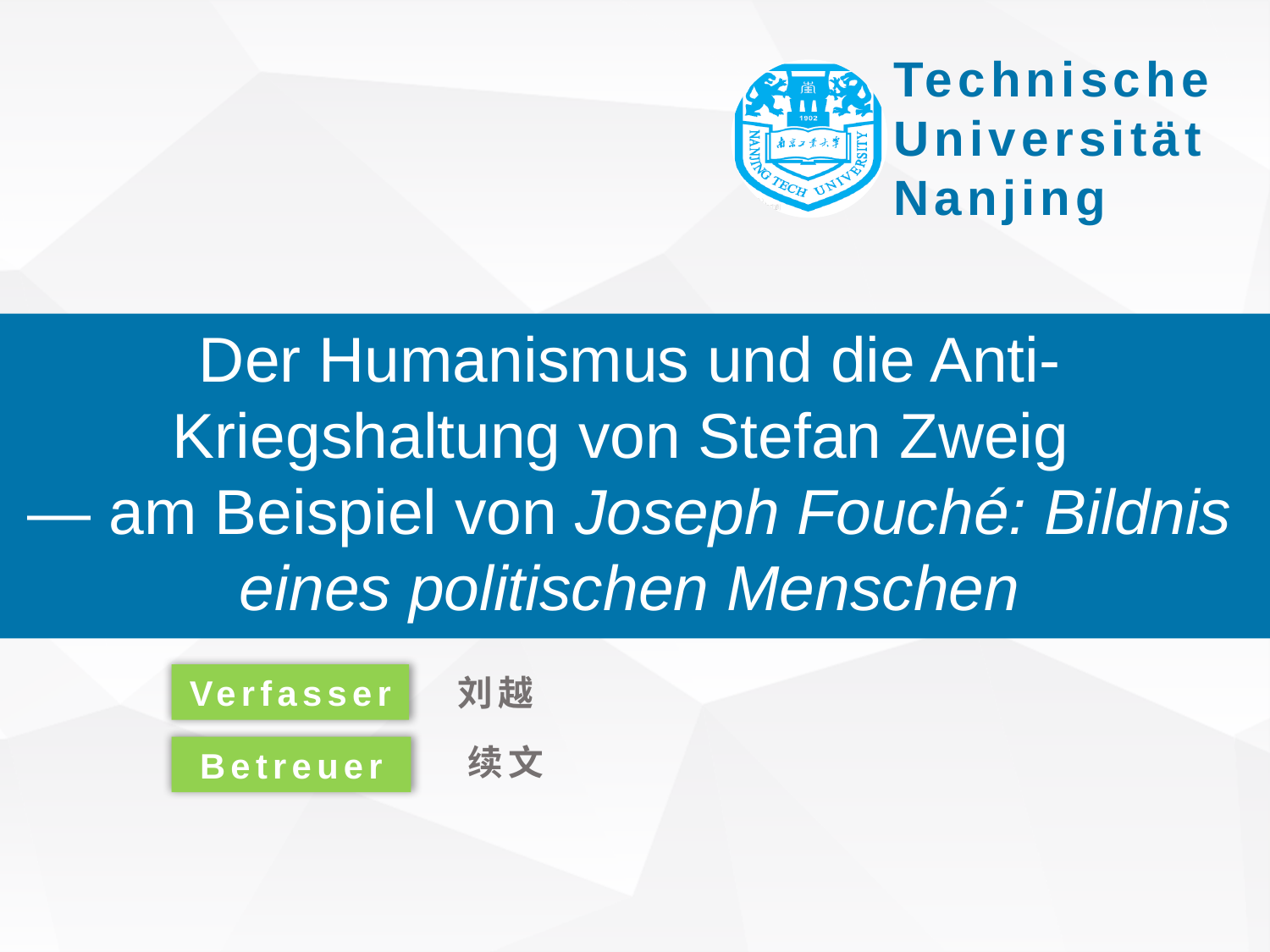

Technische
Universität Nanjing

Der Humanismus und die Anti-Kriegshaltung von Stefan Zweig
— am Beispiel von Joseph Fouché: Bildnis eines politischen Menschen

我们毕业啦
其实是答辩的标题地方
Verfasser
刘越
 续文
Betreuer